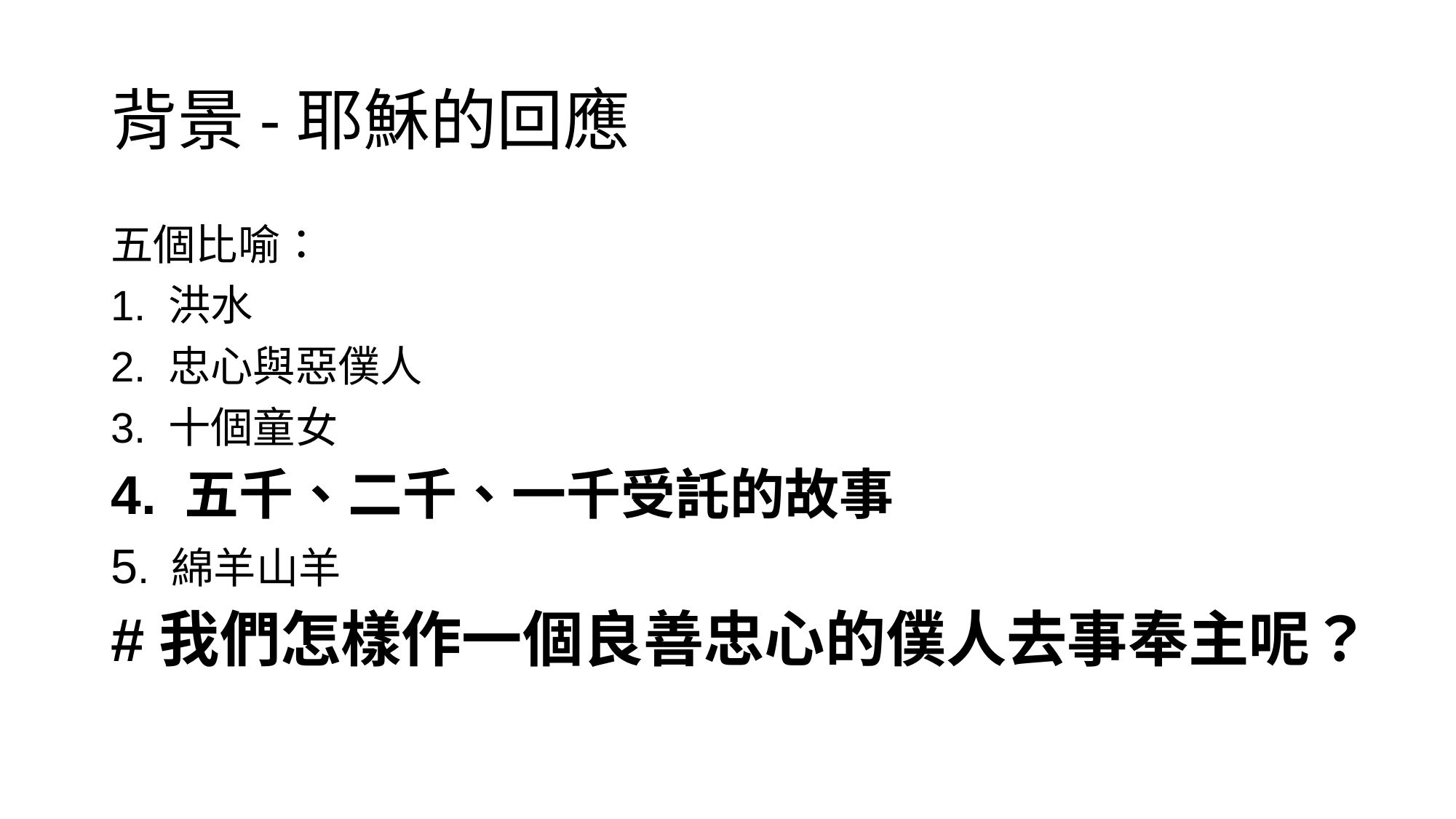

# 背景-耶穌的回應
五個比喻：
1. 洪水
2. 忠心與惡僕人
3. 十個童女
4. 五千、二千、一千受託的故事
5. 綿羊山羊
#我們怎樣作一個良善忠心的僕人去事奉主呢？